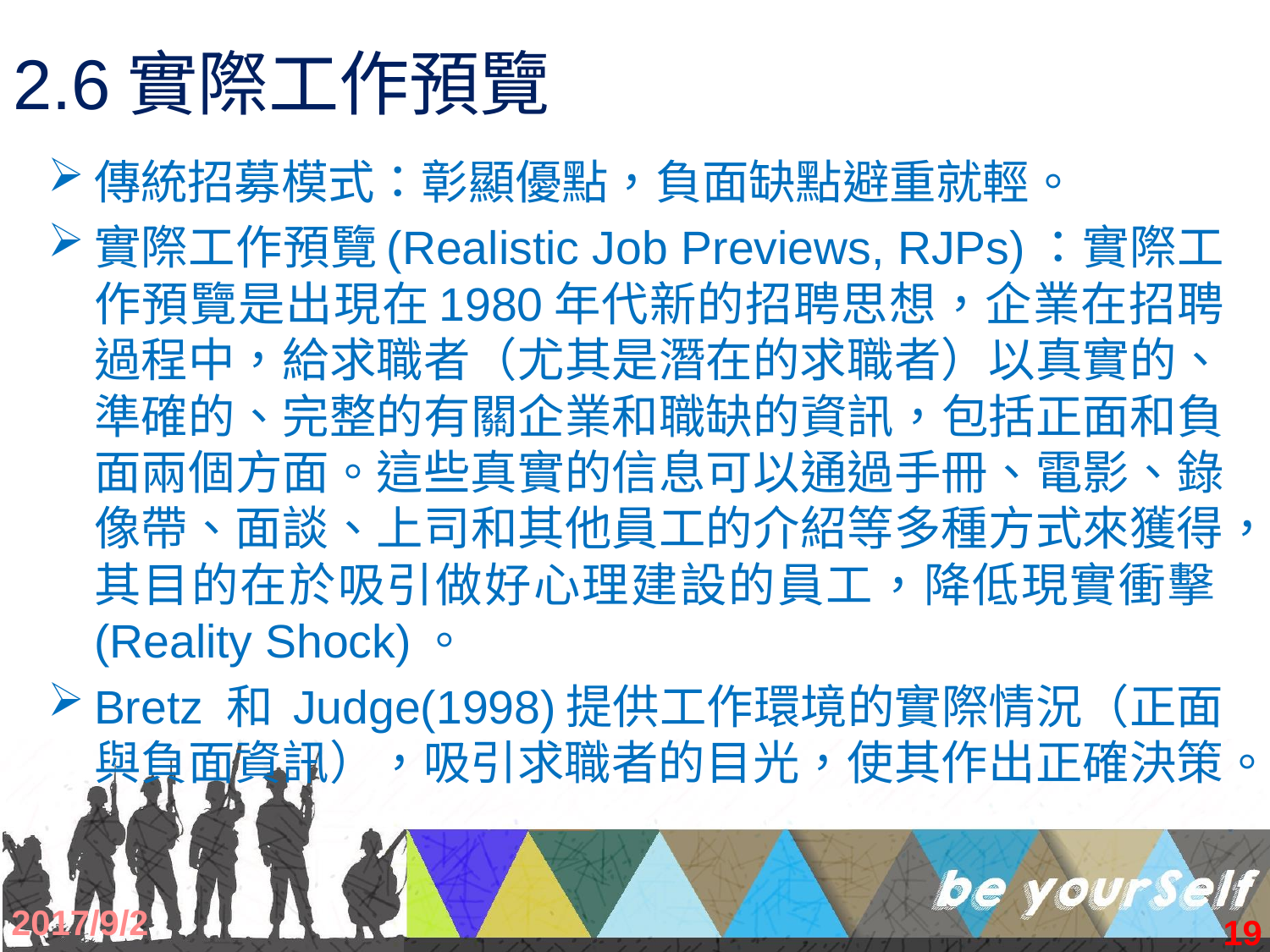

# 2.6實際工作預覽
傳統招募模式：彰顯優點，負面缺點避重就輕。
實際工作預覽(Realistic Job Previews, RJPs)：實際工作預覽是出現在1980年代新的招聘思想，企業在招聘過程中，給求職者（尤其是潛在的求職者）以真實的、準確的、完整的有關企業和職缺的資訊，包括正面和負面兩個方面。這些真實的信息可以通過手冊、電影、錄像帶、面談、上司和其他員工的介紹等多種方式來獲得，其目的在於吸引做好心理建設的員工，降低現實衝擊(Reality Shock)。
Bretz 和 Judge(1998)提供工作環境的實際情況（正面與負面資訊），吸引求職者的目光，使其作出正確決策。
2017/9/2
19